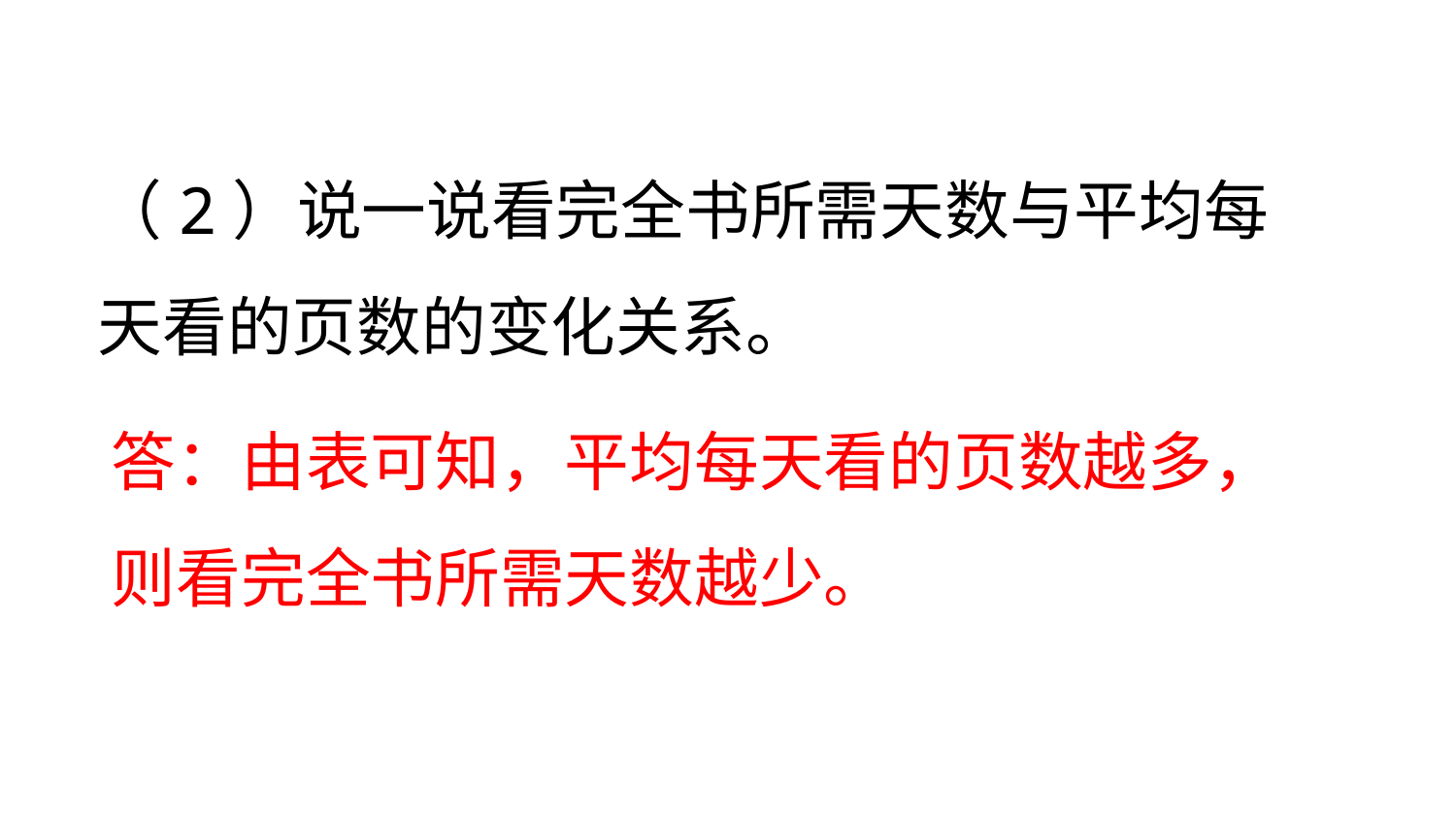

（2）说一说看完全书所需天数与平均每天看的页数的变化关系。
答：由表可知，平均每天看的页数越多，则看完全书所需天数越少。